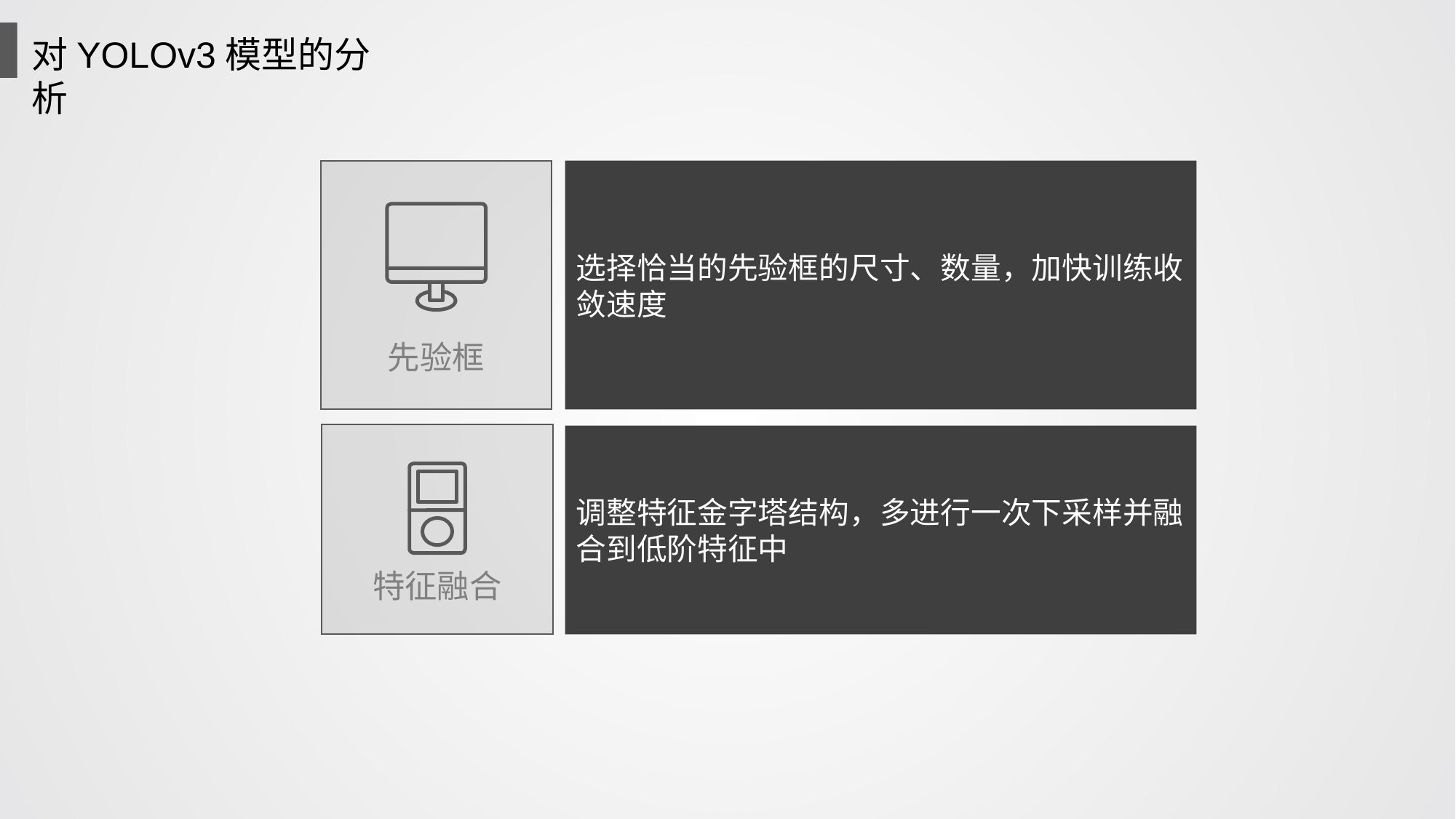

对YOLOv3模型的分析

先验框
选择恰当的先验框的尺寸、数量，加快训练收敛速度

特征融合
调整特征金字塔结构，多进行一次下采样并融合到低阶特征中